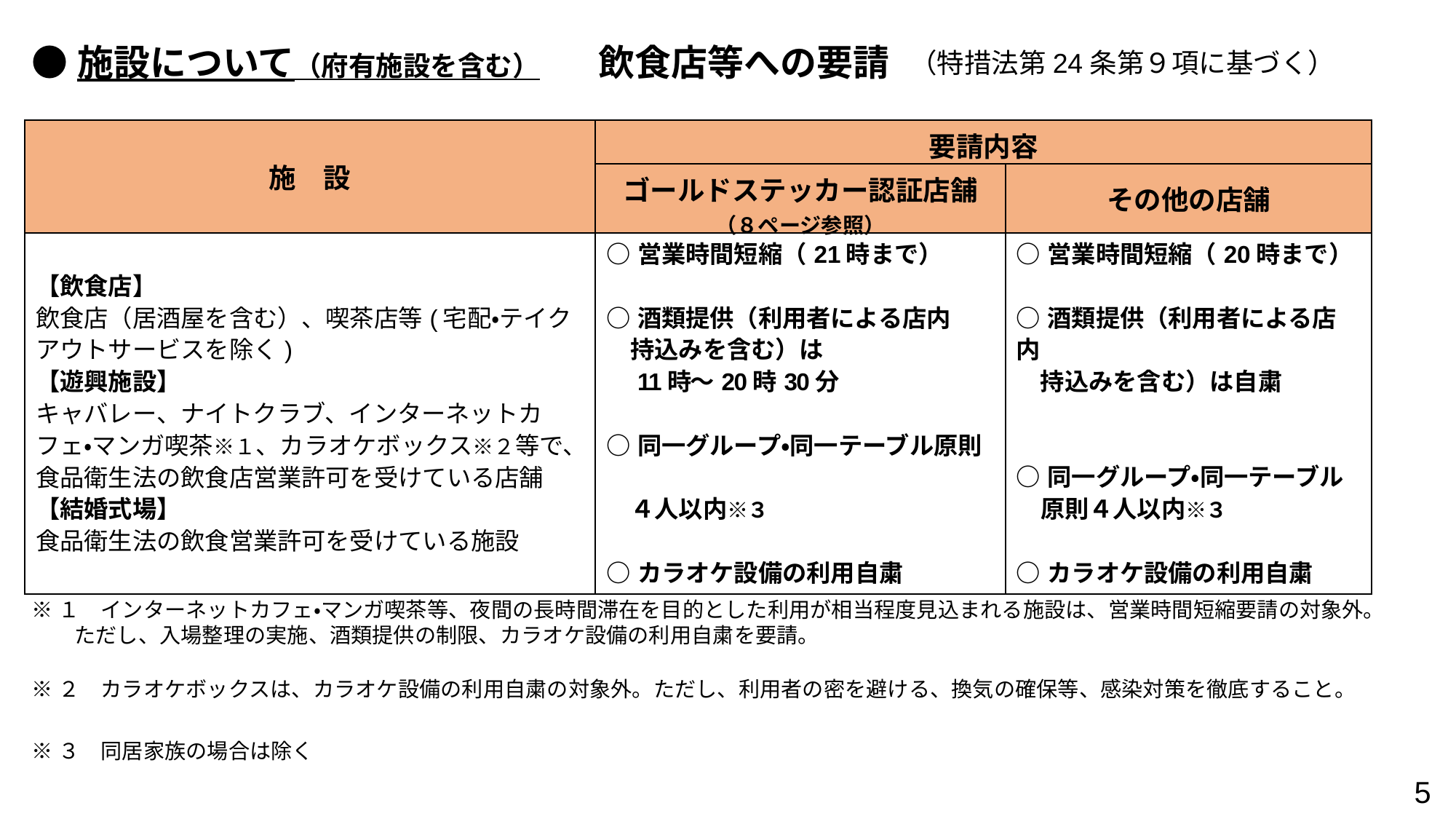

●施設について（府有施設を含む）

飲食店等への要請
（特措法第24条第９項に基づく）
| 施　設 | 要請内容 |  |
| --- | --- | --- |
|  | ゴールドステッカー認証店舗 （８ページ参照） | その他の店舗 |
| 【飲食店】 飲食店（居酒屋を含む）、喫茶店等(宅配・テイクアウトサービスを除く) 【遊興施設】 キャバレー、ナイトクラブ、インターネットカフェ・マンガ喫茶※１、カラオケボックス※２等で、食品衛生法の飲食店営業許可を受けている店舗 【結婚式場】 食品衛生法の飲食営業許可を受けている施設 | ○営業時間短縮（21時まで） ○酒類提供（利用者による店内　 　持込みを含む）は 　11時～20時30分 ○同一グループ・同一テーブル原則　 　４人以内※３ ○カラオケ設備の利用自粛 | ○営業時間短縮（20時まで） ○酒類提供（利用者による店内 　持込みを含む）は自粛 ○同一グループ・同一テーブル 　原則４人以内※３ ○カラオケ設備の利用自粛 |
※１　インターネットカフェ・マンガ喫茶等、夜間の長時間滞在を目的とした利用が相当程度見込まれる施設は、営業時間短縮要請の対象外。
　　ただし、入場整理の実施、酒類提供の制限、カラオケ設備の利用自粛を要請。
※２　カラオケボックスは、カラオケ設備の利用自粛の対象外。ただし、利用者の密を避ける、換気の確保等、感染対策を徹底すること。
※３　同居家族の場合は除く
5